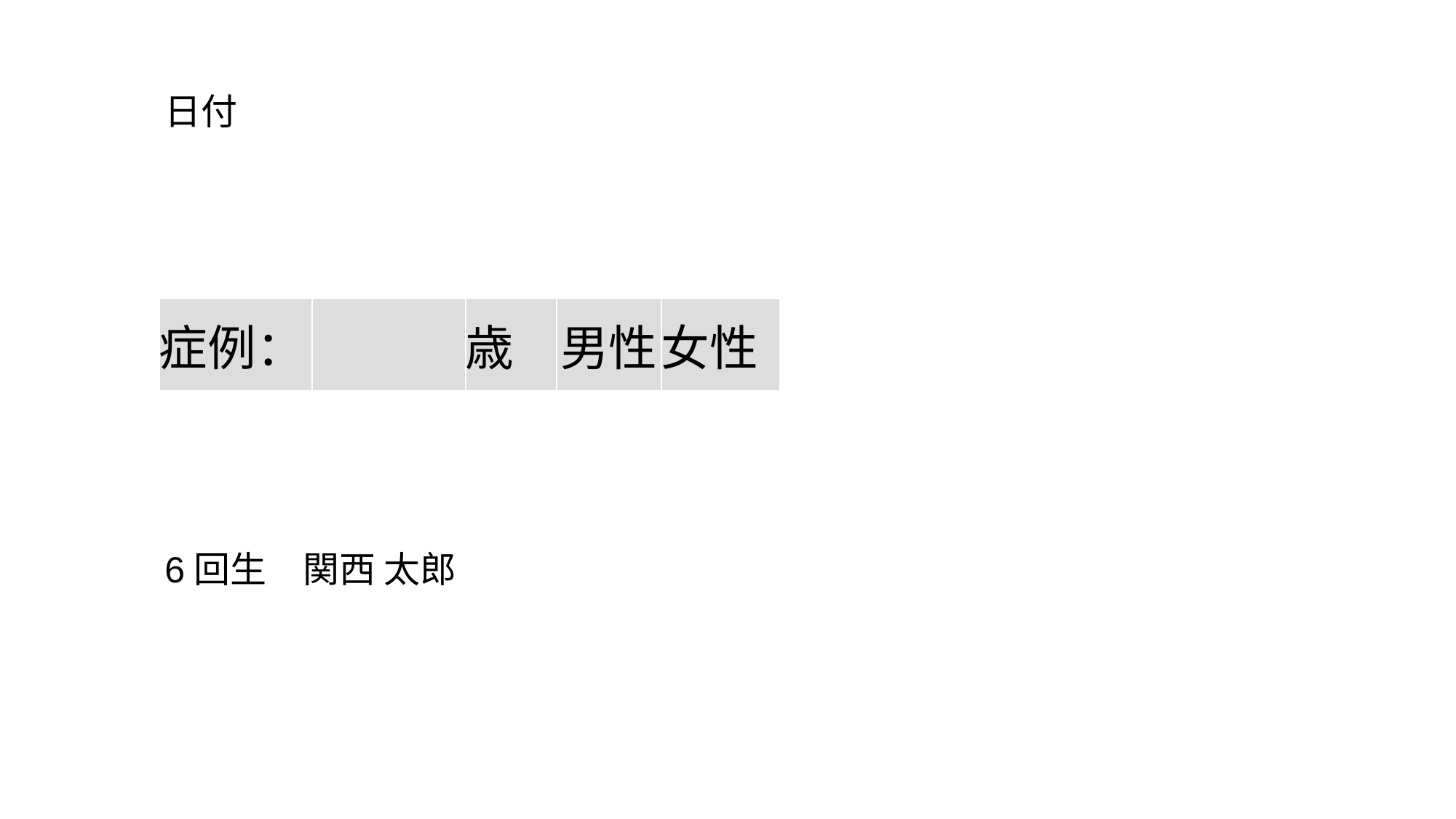

日付
| 症例： |  | 歳 | 男性 | 女性 |
| --- | --- | --- | --- | --- |
6回生　関西 太郎